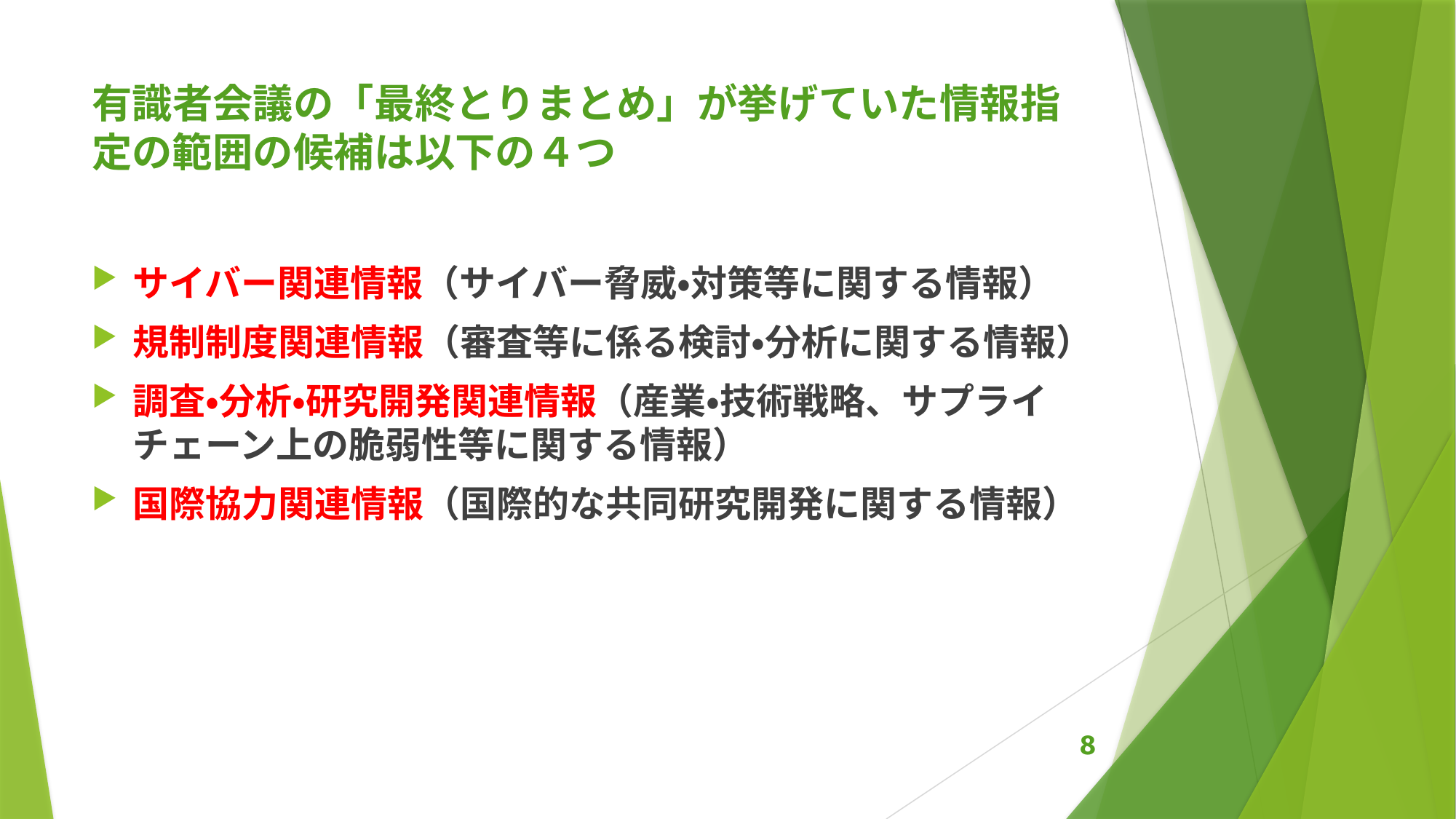

# 有識者会議の「最終とりまとめ」が挙げていた情報指定の範囲の候補は以下の４つ
サイバー関連情報（サイバー脅威・対策等に関する情報）
規制制度関連情報（審査等に係る検討・分析に関する情報）
調査・分析・研究開発関連情報（産業・技術戦略、サプライチェーン上の脆弱性等に関する情報）
国際協力関連情報（国際的な共同研究開発に関する情報）
8